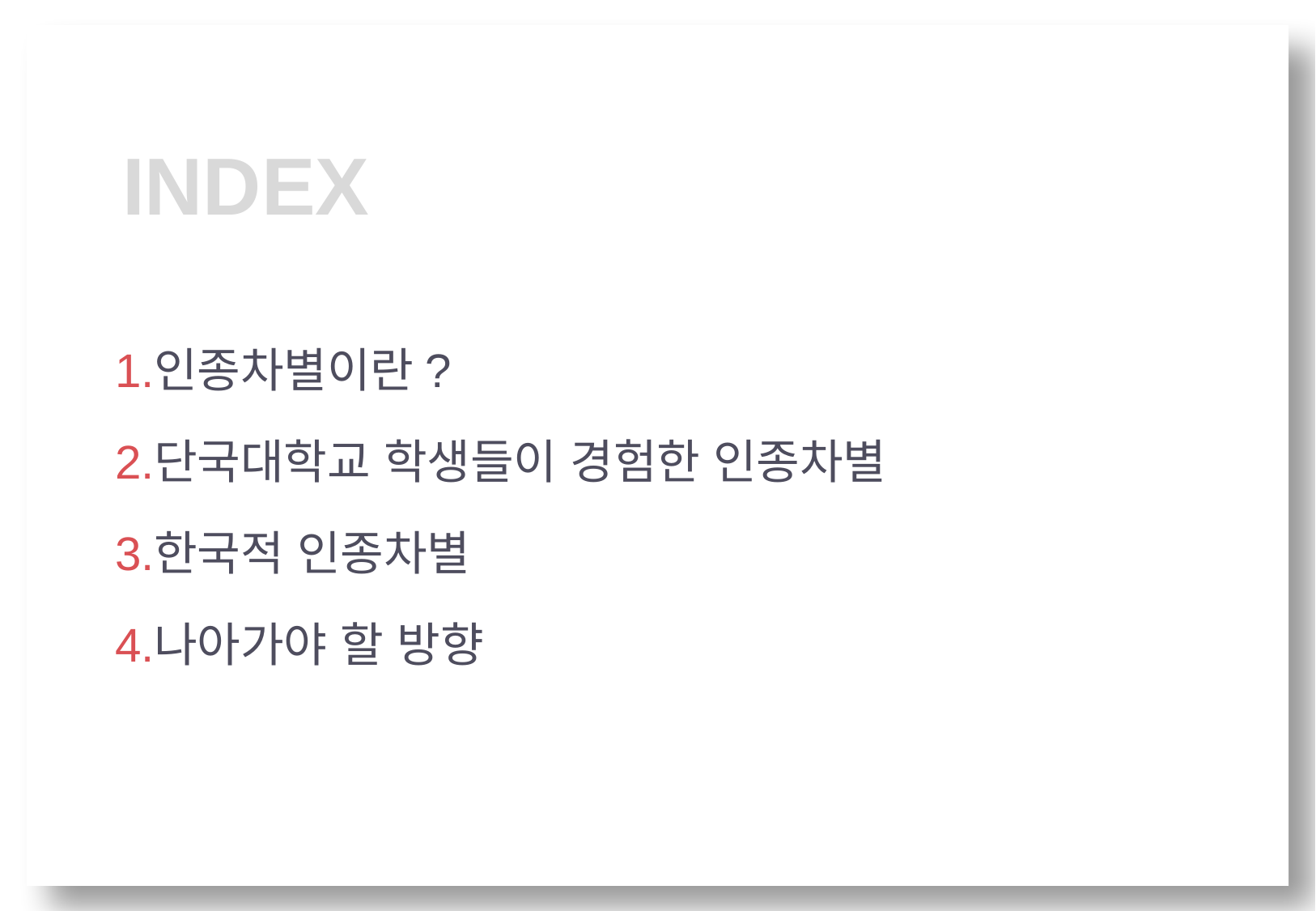

INDEX
인종차별이란?
단국대학교 학생들이 경험한 인종차별
한국적 인종차별
나아가야 할 방향